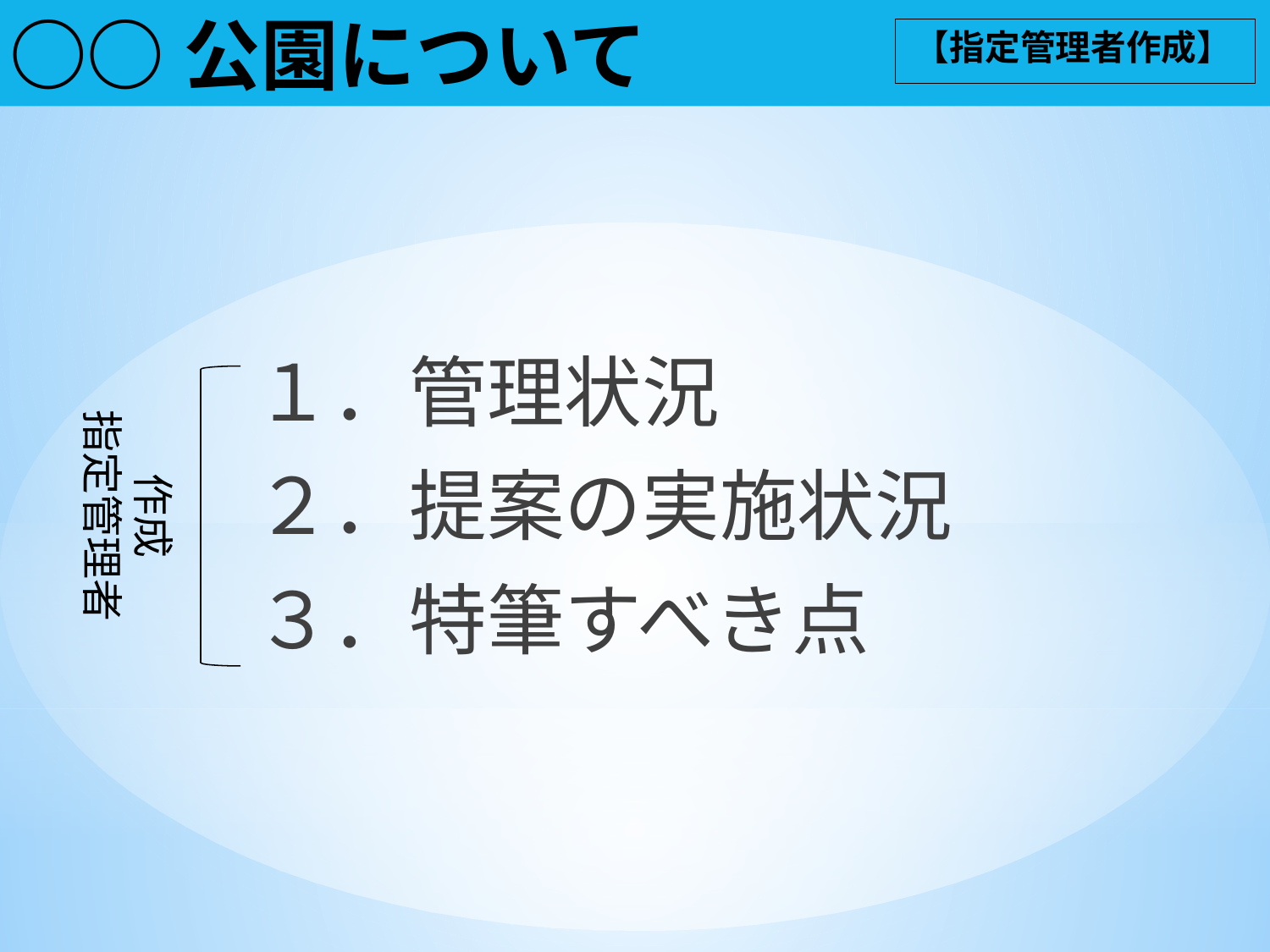

# ○○公園について
【指定管理者作成】
１．管理状況
２．提案の実施状況
３．特筆すべき点
作成
指定管理者